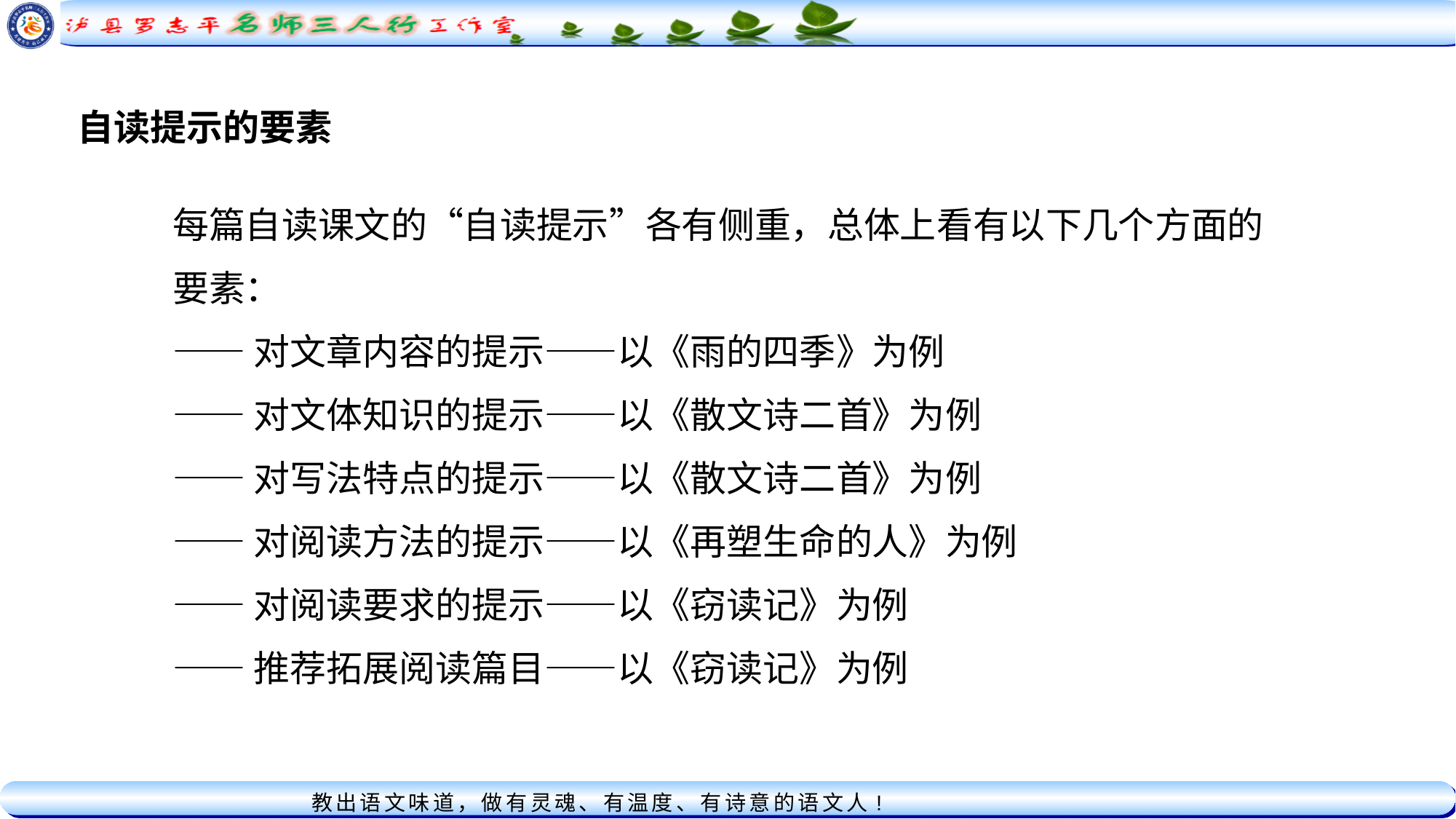

自读提示的要素

每篇自读课文的“自读提示”各有侧重，总体上看有以下几个方面的要素：
——对文章内容的提示——以《雨的四季》为例
——对文体知识的提示——以《散文诗二首》为例
——对写法特点的提示——以《散文诗二首》为例
——对阅读方法的提示——以《再塑生命的人》为例
——对阅读要求的提示——以《窃读记》为例
——推荐拓展阅读篇目——以《窃读记》为例